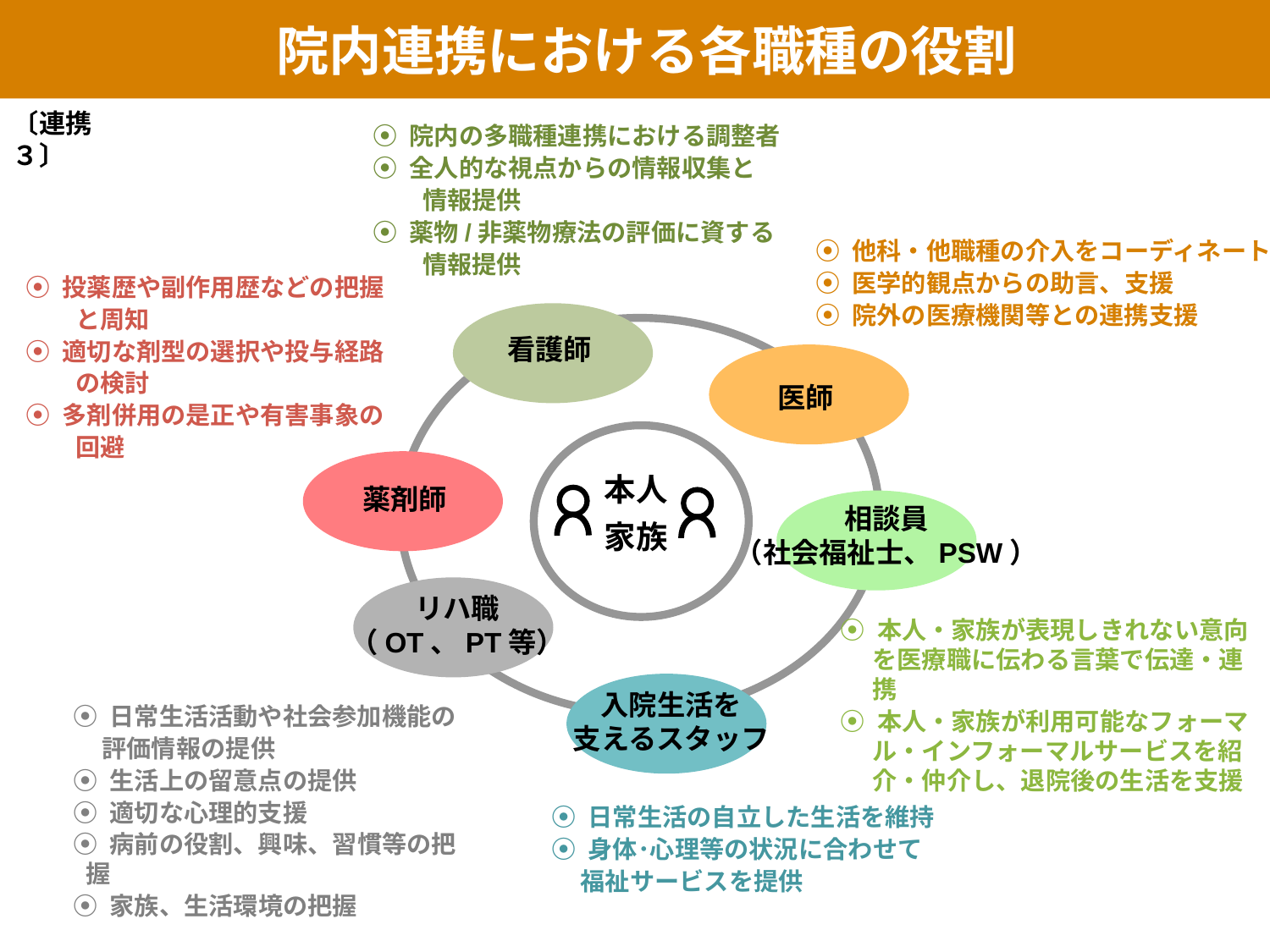

院内連携における各職種の役割
〔連携３〕
⦿ 院内の多職種連携における調整者
⦿ 全人的な視点からの情報収集と
　　情報提供
⦿ 薬物/非薬物療法の評価に資する
　　情報提供
⦿ 他科・他職種の介入をコーディネート
⦿ 医学的観点からの助言、支援
⦿ 院外の医療機関等との連携支援
⦿ 投薬歴や副作用歴などの把握
　　と周知
⦿ 適切な剤型の選択や投与経路
　　の検討
⦿ 多剤併用の是正や有害事象の
　　回避

看護師

医師

本人
家族
薬剤師

相談員
（社会福祉士、PSW）

リハ職
（OT、PT等）
 ⦿ 本人・家族が表現しきれない意向を医療職に伝わる言葉で伝達・連携
 ⦿ 本人・家族が利用可能なフォーマル・インフォーマルサービスを紹介・仲介し、退院後の生活を支援

入院生活を
支えるスタッフ
⦿ 日常生活活動や社会参加機能の
    評価情報の提供
⦿ 生活上の留意点の提供
⦿ 適切な心理的支援
⦿ 病前の役割、興味、習慣等の把握
⦿ 家族、生活環境の把握
⦿ 日常生活の自立した生活を維持
⦿ 身体･心理等の状況に合わせて
    福祉サービスを提供